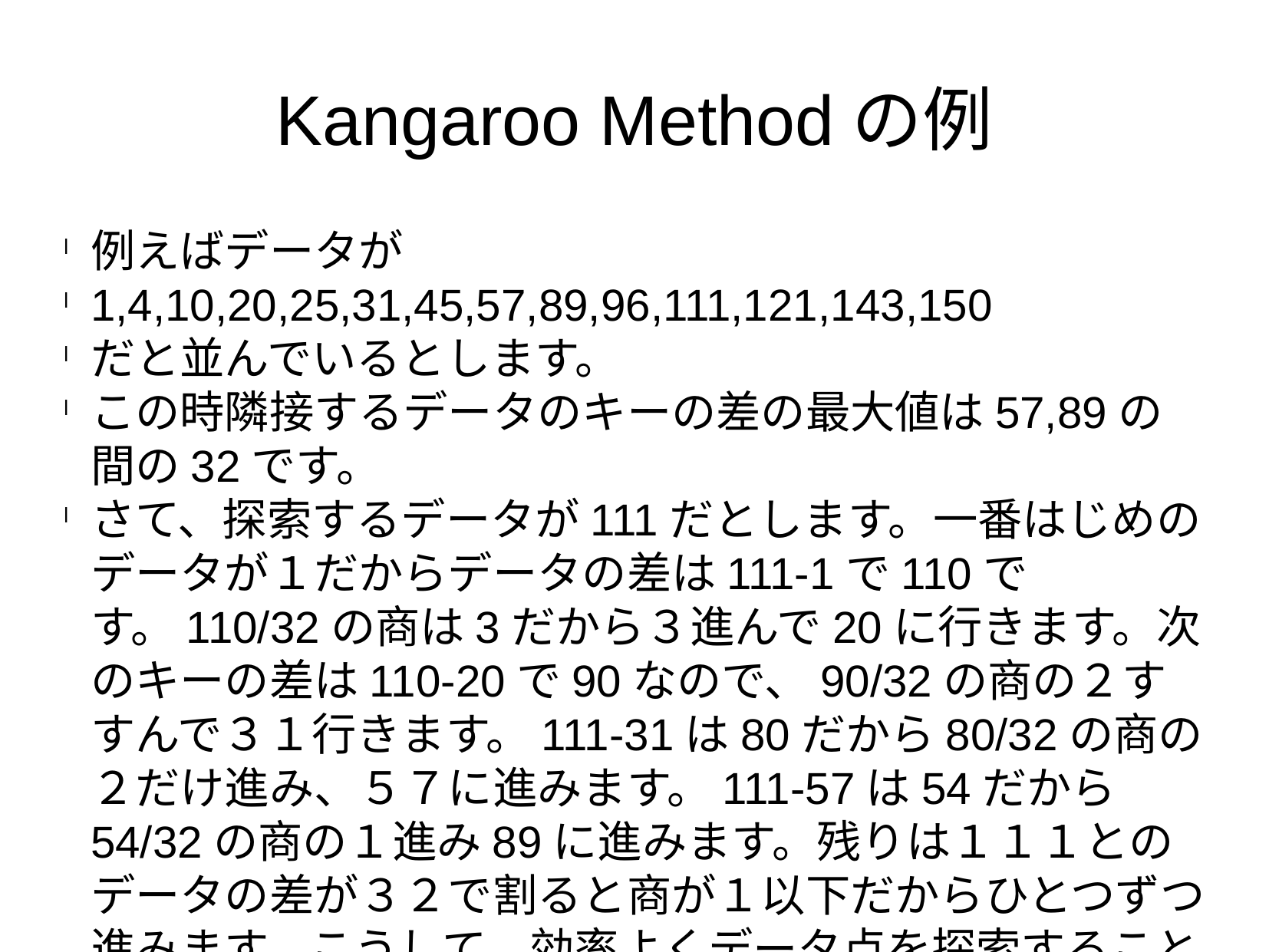

Kangaroo Methodの例
例えばデータが
1,4,10,20,25,31,45,57,89,96,111,121,143,150
だと並んでいるとします。
この時隣接するデータのキーの差の最大値は57,89の間の32です。
さて、探索するデータが111だとします。一番はじめのデータが１だからデータの差は111-1で110です。110/32の商は3だから３進んで20に行きます。次のキーの差は110-20で90なので、90/32の商の２すすんで３１行きます。111-31は80だから80/32の商の２だけ進み、５７に進みます。111-57は54だから54/32の商の１進み89に進みます。残りは１１１とのデータの差が３２で割ると商が１以下だからひとつずつ進みます。こうして、効率よくデータ点を探索することができます。